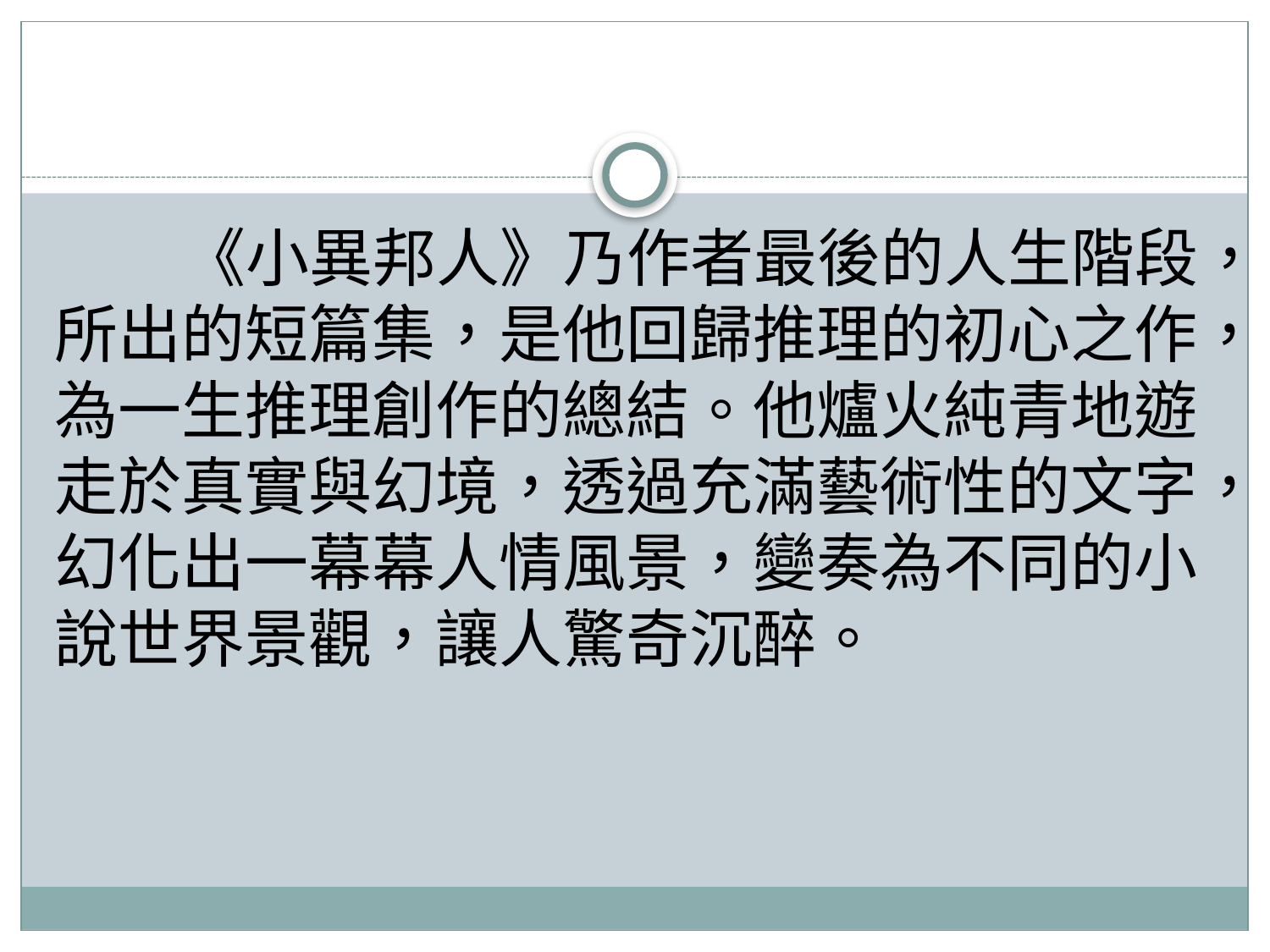

#
           《小異邦人》乃作者最後的人生階段，所出的短篇集，是他回歸推理的初心之作，為一生推理創作的總結。他爐火純青地遊走於真實與幻境，透過充滿藝術性的文字，幻化出一幕幕人情風景，變奏為不同的小說世界景觀，讓人驚奇沉醉。